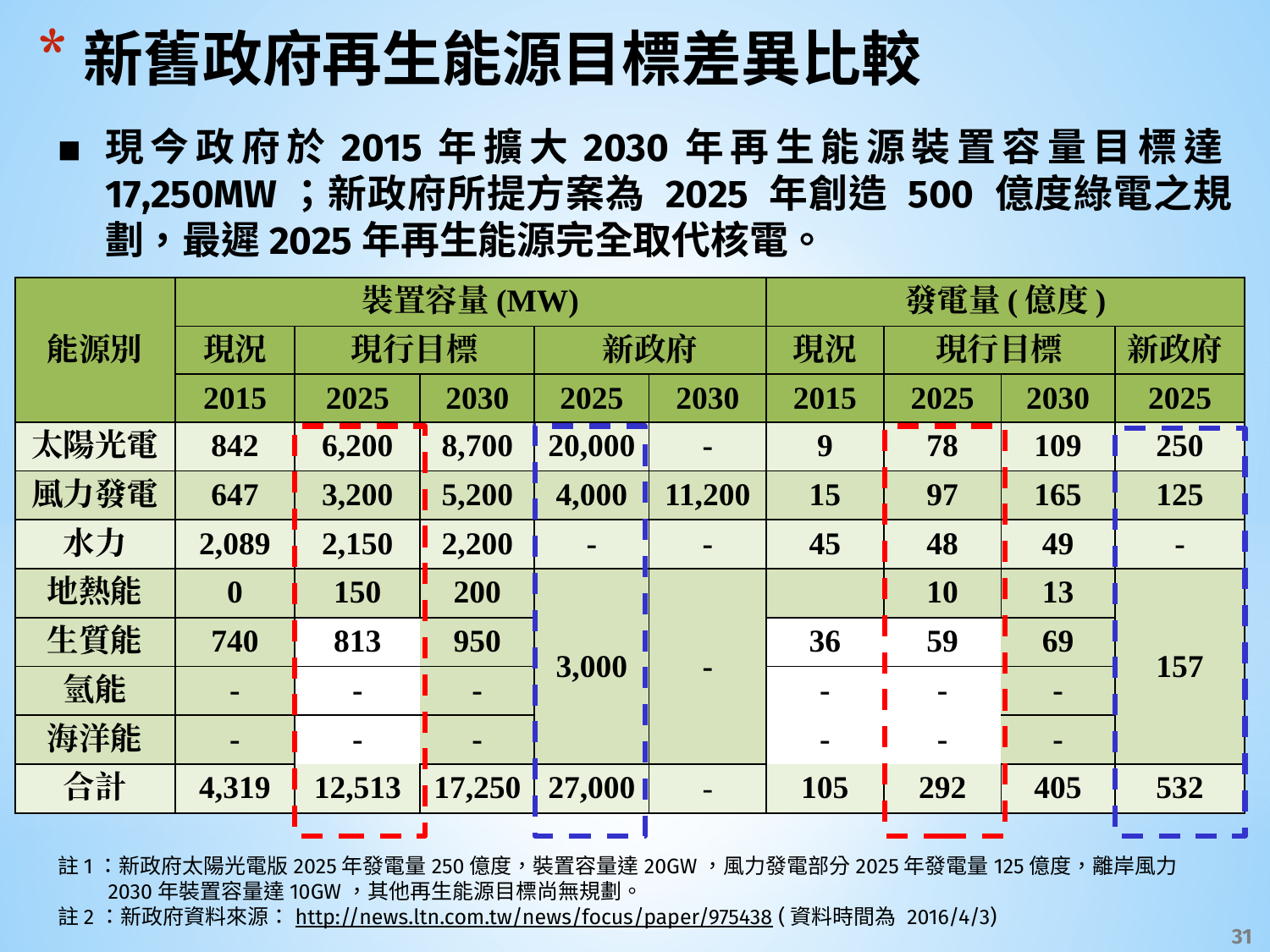

# 新舊政府再生能源目標差異比較
現今政府於2015年擴大2030年再生能源裝置容量目標達17,250MW；新政府所提方案為 2025 年創造 500 億度綠電之規劃，最遲2025年再生能源完全取代核電。
| 能源別 | 裝置容量(MW) |  |  |  |  | 發電量(億度) |  |  |  |
| --- | --- | --- | --- | --- | --- | --- | --- | --- | --- |
|  | 現況 | 現行目標 |  | 新政府 |  | 現況 | 現行目標 |  | 新政府 |
|  | 2015 | 2025 | 2030 | 2025 | 2030 | 2015 | 2025 | 2030 | 2025 |
| 太陽光電 | 842 | 6,200 | 8,700 | 20,000 | - | 9 | 78 | 109 | 250 |
| 風力發電 | 647 | 3,200 | 5,200 | 4,000 | 11,200 | 15 | 97 | 165 | 125 |
| 水力 | 2,089 | 2,150 | 2,200 | - | - | 45 | 48 | 49 | - |
| 地熱能 | 0 | 150 | 200 | 3,000 | - |  | 10 | 13 | 157 |
| 生質能 | 740 | 813 | 950 |  |  | 36 | 59 | 69 |  |
| 氫能 | - | - | - |  |  | - | - | - |  |
| 海洋能 | - | - | - |  |  | - | - | - |  |
| 合計 | 4,319 | 12,513 | 17,250 | 27,000 | - | 105 | 292 | 405 | 532 |

註1：新政府太陽光電版2025年發電量250億度，裝置容量達20GW，風力發電部分2025年發電量125億度，離岸風力2030年裝置容量達10GW，其他再生能源目標尚無規劃。
註2：新政府資料來源：http://news.ltn.com.tw/news/focus/paper/975438 (資料時間為 2016/4/3)
31